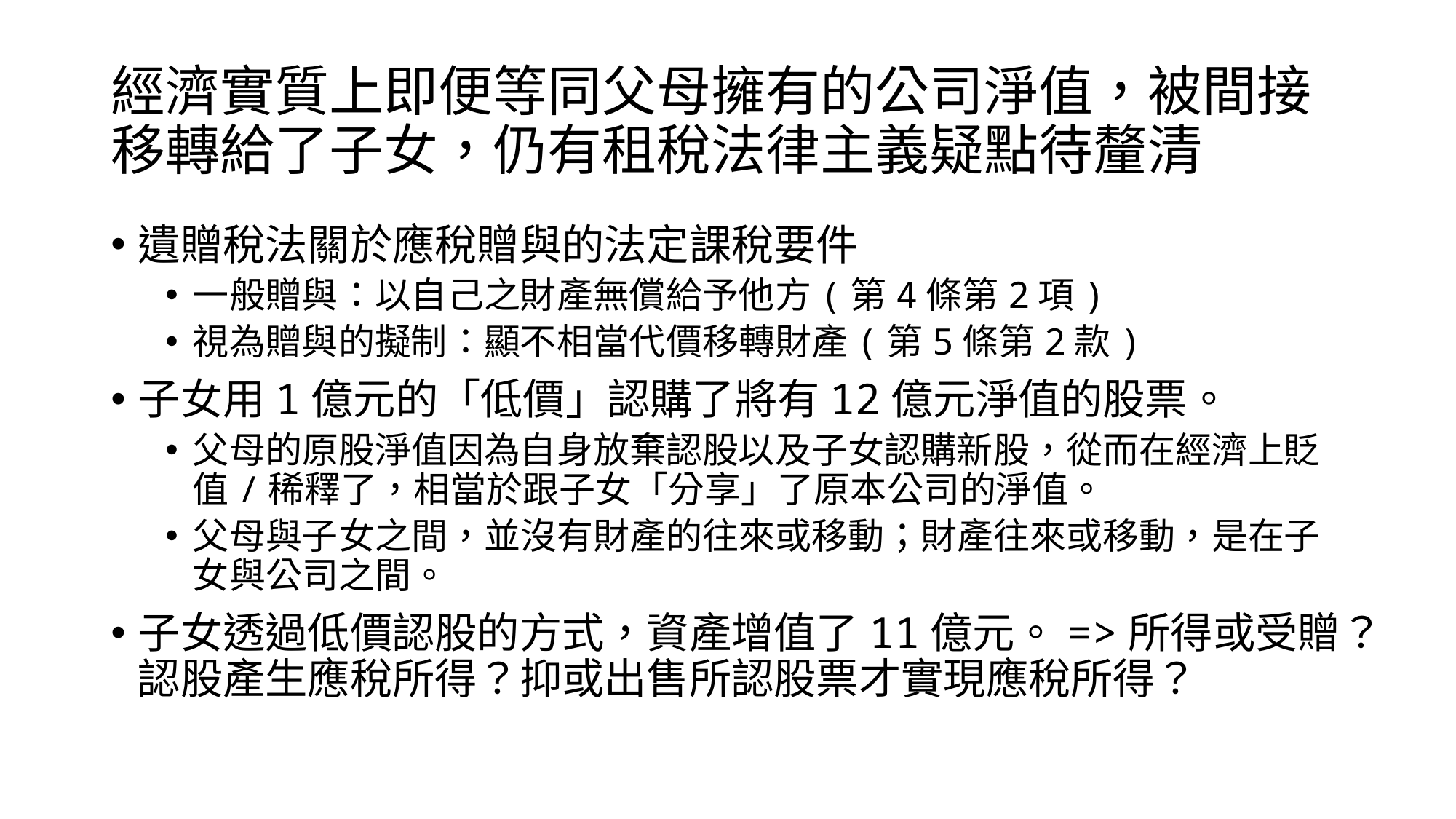

# 經濟實質上即便等同父母擁有的公司淨值，被間接移轉給了子女，仍有租稅法律主義疑點待釐清
遺贈稅法關於應稅贈與的法定課稅要件
一般贈與：以自己之財產無償給予他方(第4條第2項)
視為贈與的擬制：顯不相當代價移轉財產(第5條第2款)
子女用1億元的「低價」認購了將有12億元淨值的股票。
父母的原股淨值因為自身放棄認股以及子女認購新股，從而在經濟上貶值/稀釋了，相當於跟子女「分享」了原本公司的淨值。
父母與子女之間，並沒有財產的往來或移動；財產往來或移動，是在子女與公司之間。
子女透過低價認股的方式，資產增值了11億元。=>所得或受贈？認股產生應稅所得？抑或出售所認股票才實現應稅所得？